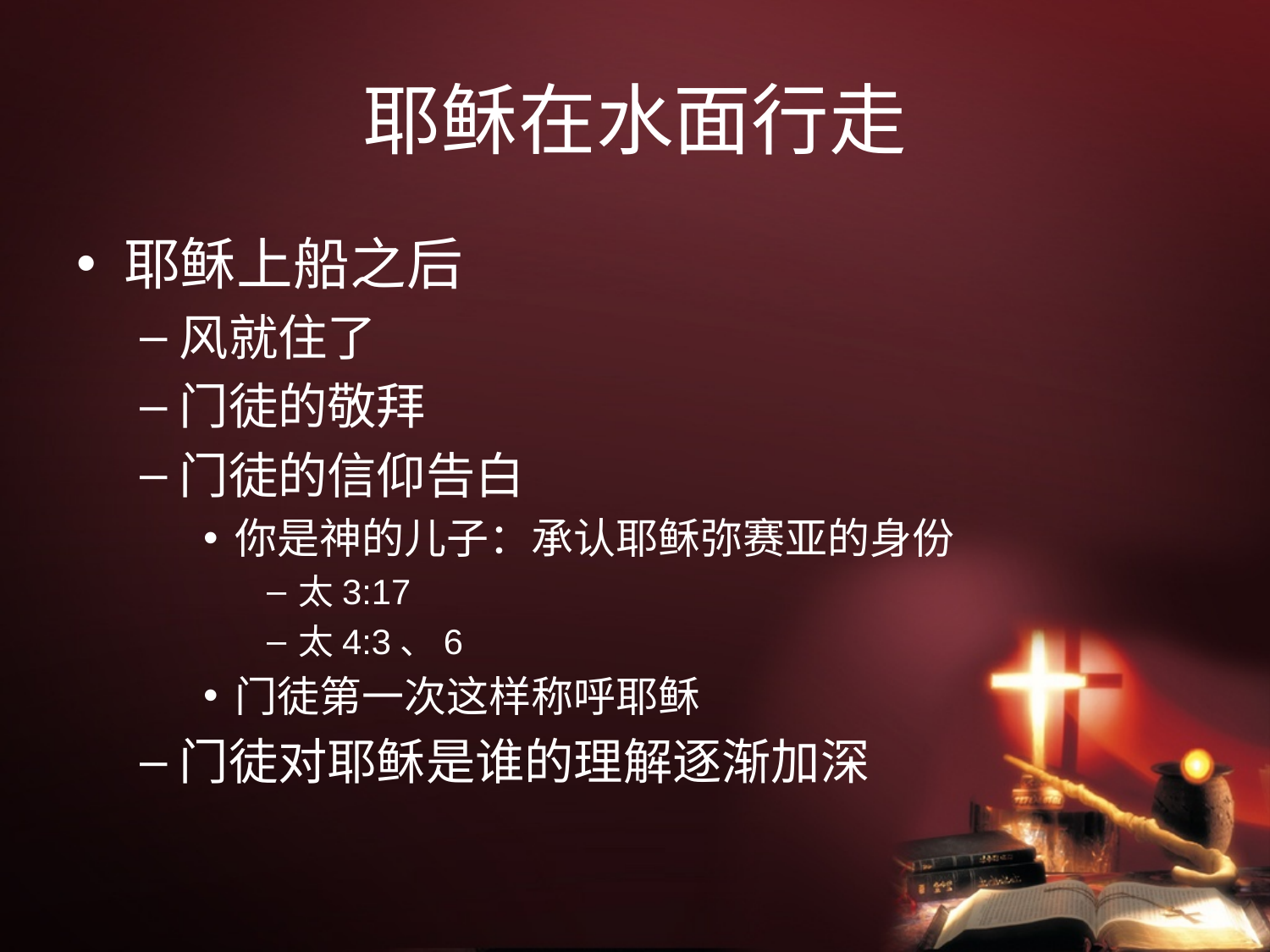

# 耶稣在水面行走
耶稣上船之后
风就住了
门徒的敬拜
门徒的信仰告白
你是神的儿子：承认耶稣弥赛亚的身份
太3:17
太4:3、6
门徒第一次这样称呼耶稣
门徒对耶稣是谁的理解逐渐加深